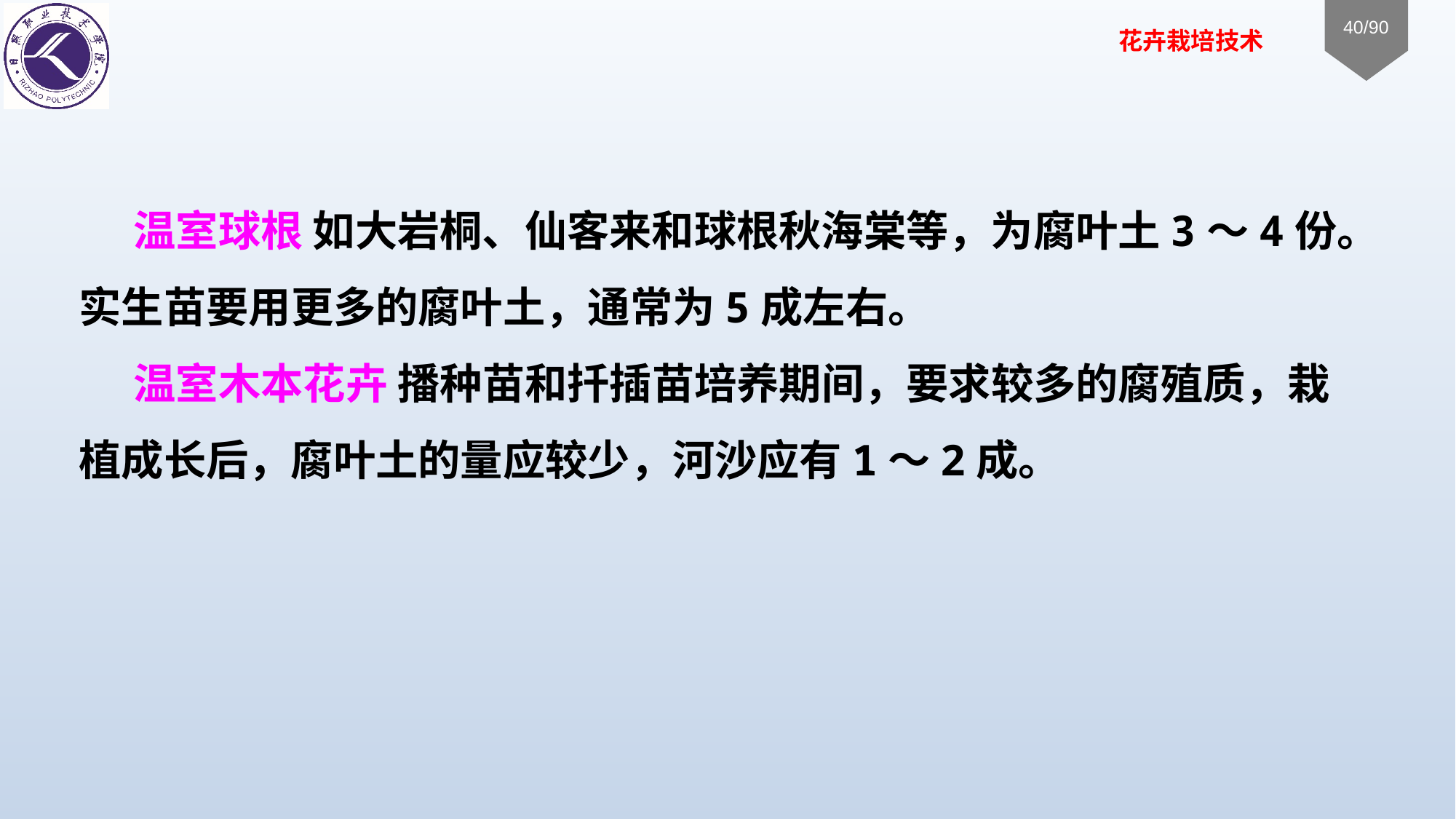

温室球根 如大岩桐、仙客来和球根秋海棠等，为腐叶土3～4份。实生苗要用更多的腐叶土，通常为5成左右。
温室木本花卉 播种苗和扦插苗培养期间，要求较多的腐殖质，栽植成长后，腐叶土的量应较少，河沙应有1～2成。